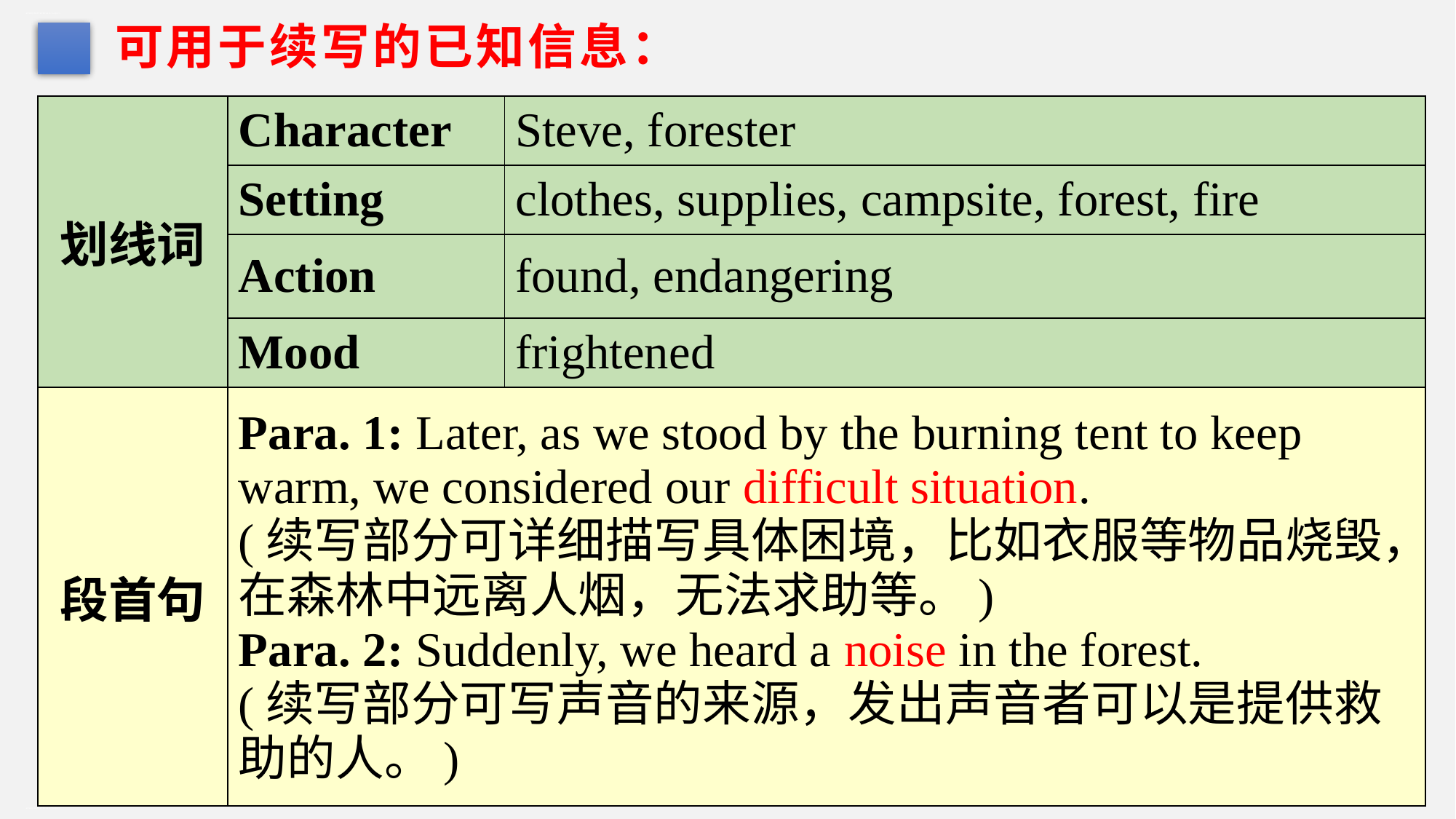

高考新题型“读后续写”英文教学公开课(共42张PPT)
可用于续写的已知信息：

| 划线词 | Character | Steve, forester |
| --- | --- | --- |
|  | Setting | clothes, supplies, campsite, forest, fire |
|  | Action | found, endangering |
|  | Mood | frightened |
| 段首句 | Para. 1: Later, as we stood by the burning tent to keep warm, we considered our difficult situation. (续写部分可详细描写具体困境，比如衣服等物品烧毁，在森林中远离人烟，无法求助等。) Para. 2: Suddenly, we heard a noise in the forest. (续写部分可写声音的来源，发出声音者可以是提供救助的人。) |  |
高考新题型“读后续写”英文教学公开课(共42张PPT)